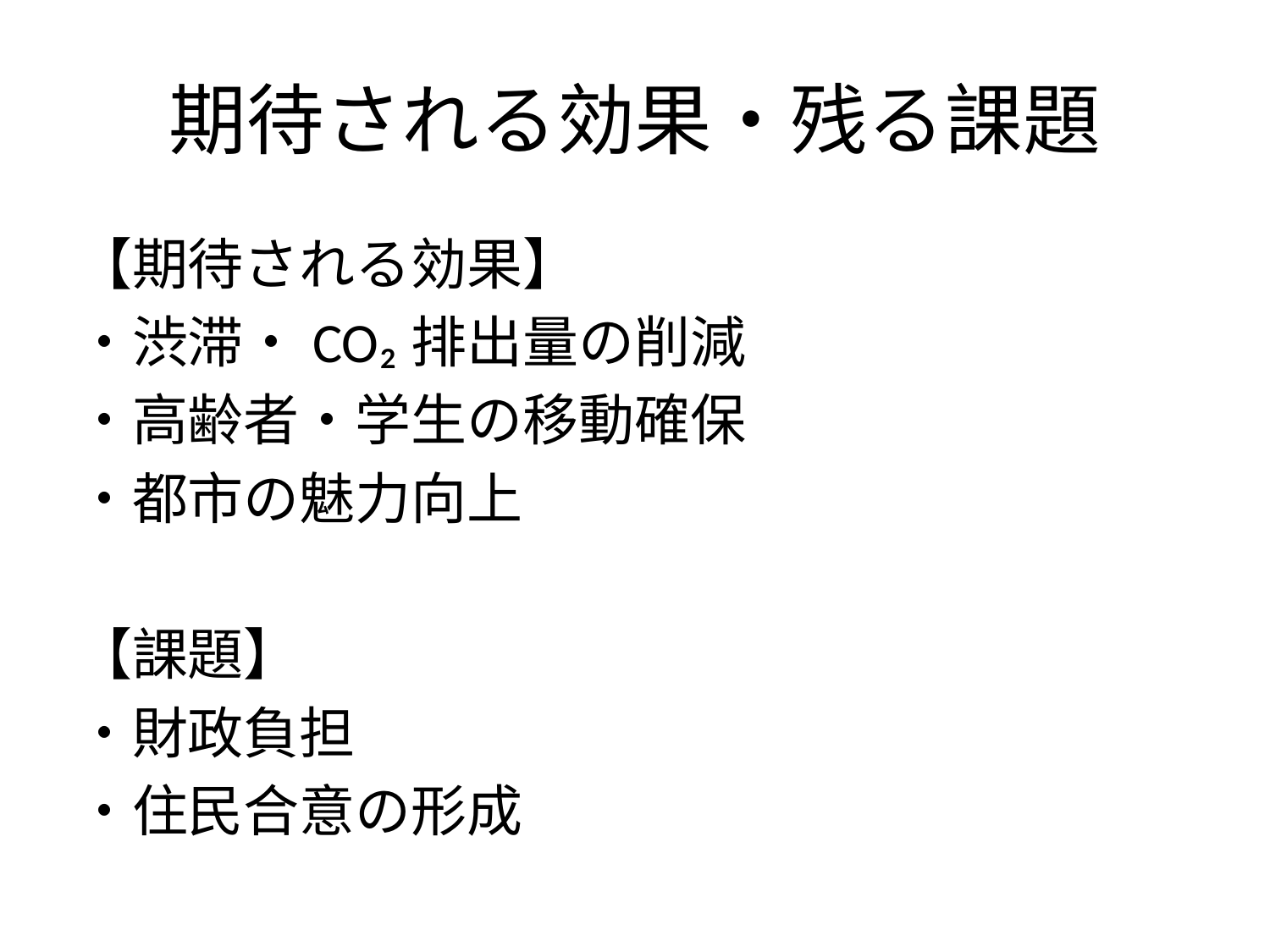

# 期待される効果・残る課題
【期待される効果】
・渋滞・CO₂排出量の削減
・高齢者・学生の移動確保
・都市の魅力向上

【課題】
・財政負担
・住民合意の形成